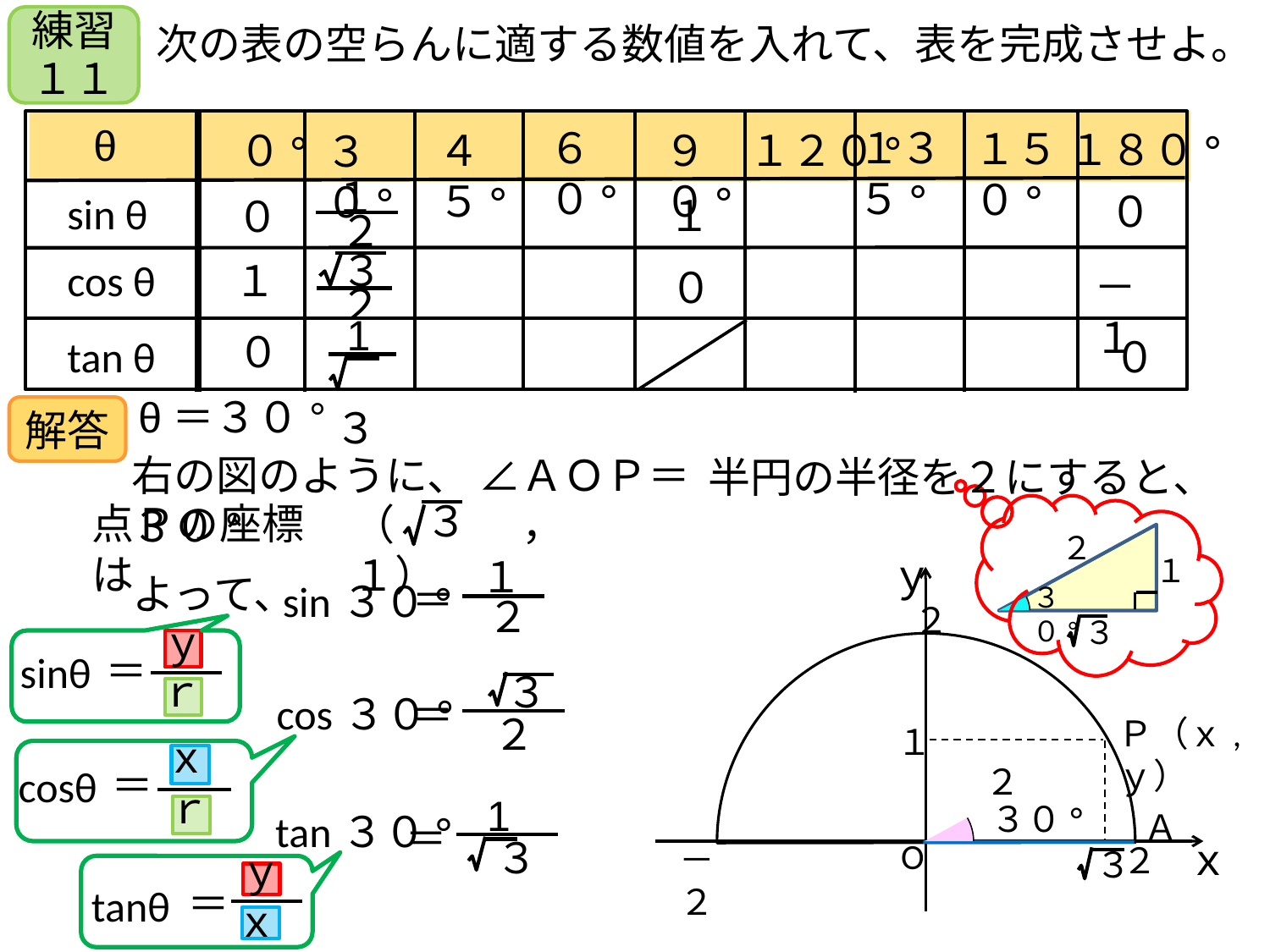

練習１１
次の表の空らんに適する数値を入れて、表を完成させよ。

θ
１３５°
６０°
１５０°
１８０°
０°
９０°
１２０°
４５°
３０°
sin θ
cos θ
tan θ
０
１
０
１
－１
０
０
０
１
２
３
２

1
 ３

θ＝３０°
解答
右の図のように、 ∠ＡＯＰ＝３０°
　半円の半径を２にすると、
点Ｐの座標は
３

（　　　，１）

２
１
３０°

３

ｙ
２

Ａ
ｘ
O
－２
２
１
＝
２
 sin３０°
よって、
ｙ

＝
sinθ
ｒ

３
＝
２

 cos３０°
Ｐ（ｘ,ｙ）
１
ｘ

＝
cosθ
ｒ

２
1
＝
 ３

３０°

  tan３０°

３

ｙ

＝
tanθ
ｘ